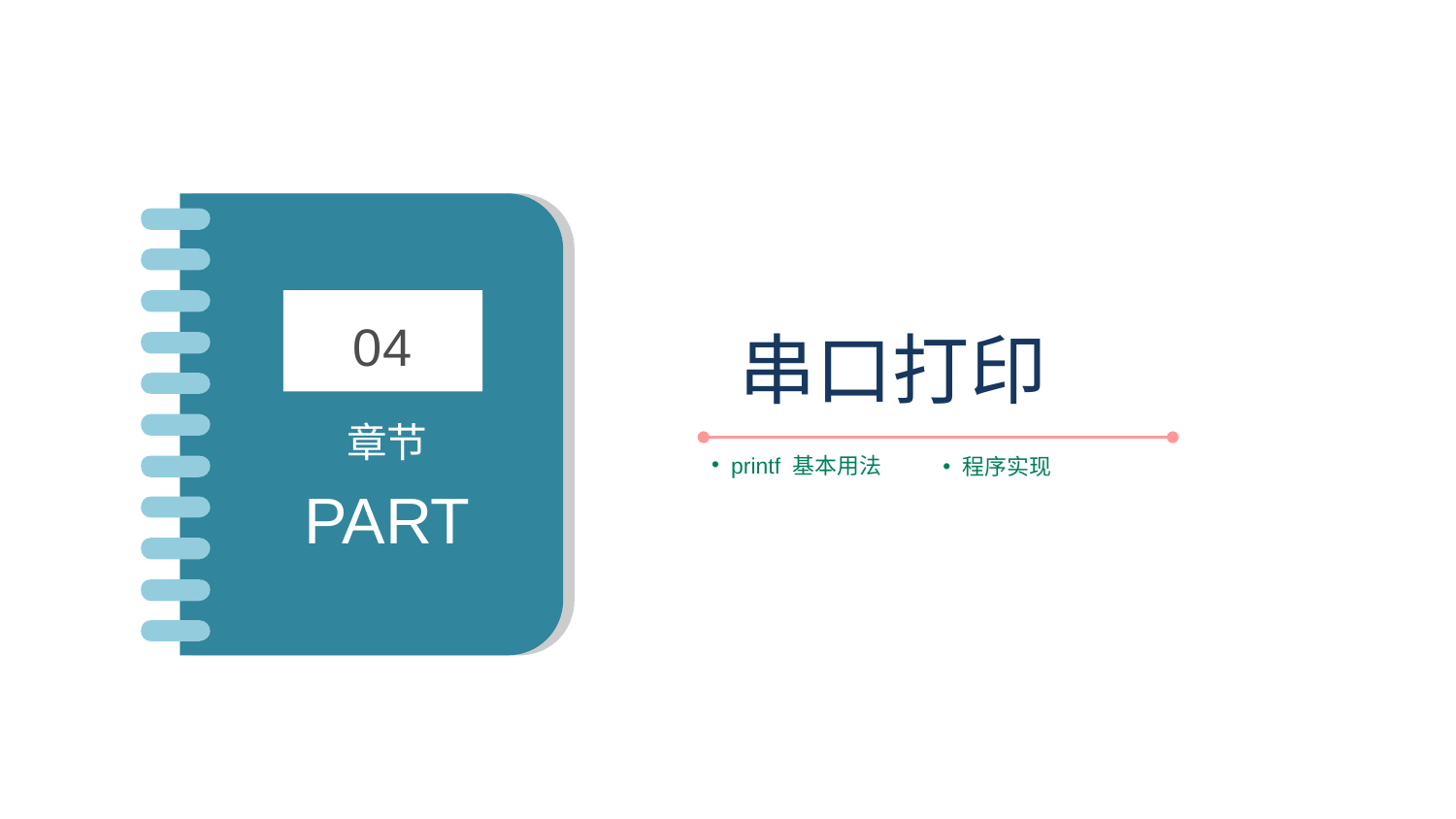

04
章节
PART
串口打印
printf 基本用法
程序实现